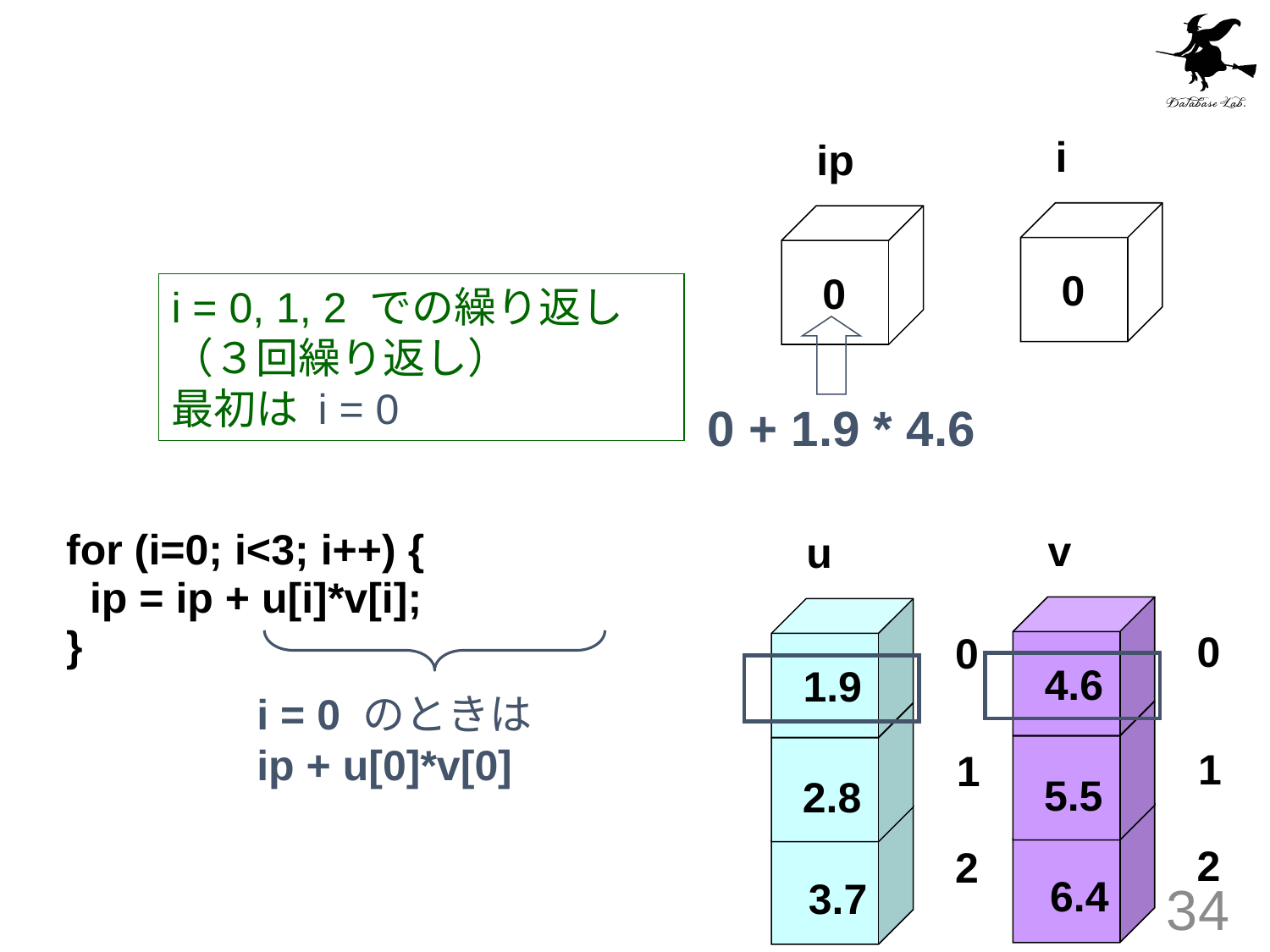

for (i=0; i<3; i++) {
    ip = ip + u[i]*v[i];
  }
i
ip

0
0
i = 0, 1, 2 での繰り返し
（３回繰り返し）
最初は i = 0

0 + 1.9 * 4.6

v
u

0
0
4.6

1.9

i = 0 のときは
ip + u[0]*v[0]

1
1
5.5
2.8

2
2
6.4
3.7
34